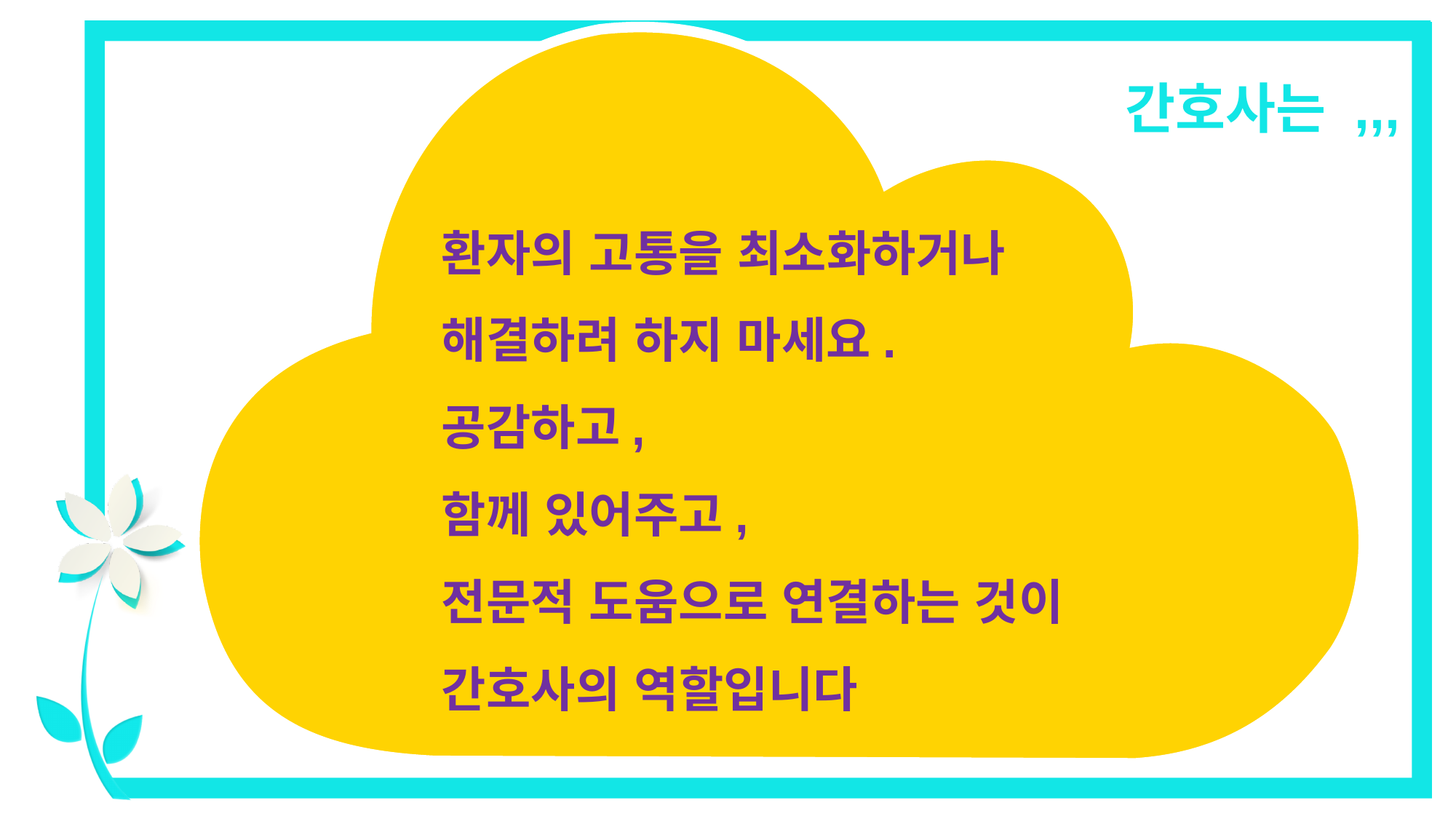

간호사는 ,,,
환자의 고통을 최소화하거나 해결하려 하지 마세요.
공감하고,
함께 있어주고,
전문적 도움으로 연결하는 것이 간호사의 역할입니다